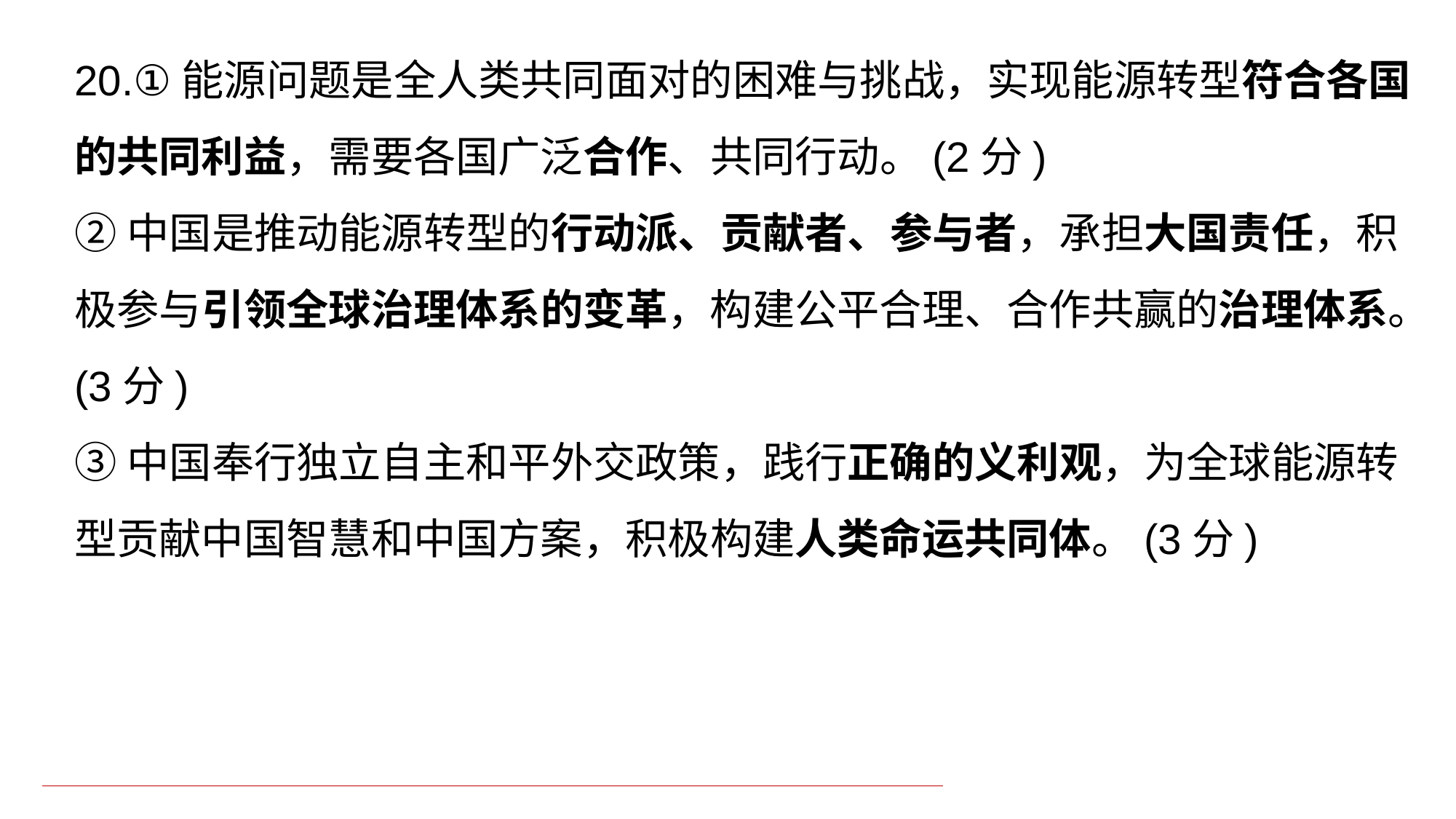

20.①能源问题是全人类共同面对的困难与挑战，实现能源转型符合各国的共同利益，需要各国广泛合作、共同行动。(2分)
②中国是推动能源转型的行动派、贡献者、参与者，承担大国责任，积极参与引领全球治理体系的变革，构建公平合理、合作共赢的治理体系。(3分)
③中国奉行独立自主和平外交政策，践行正确的义利观，为全球能源转型贡献中国智慧和中国方案，积极构建人类命运共同体。(3分)